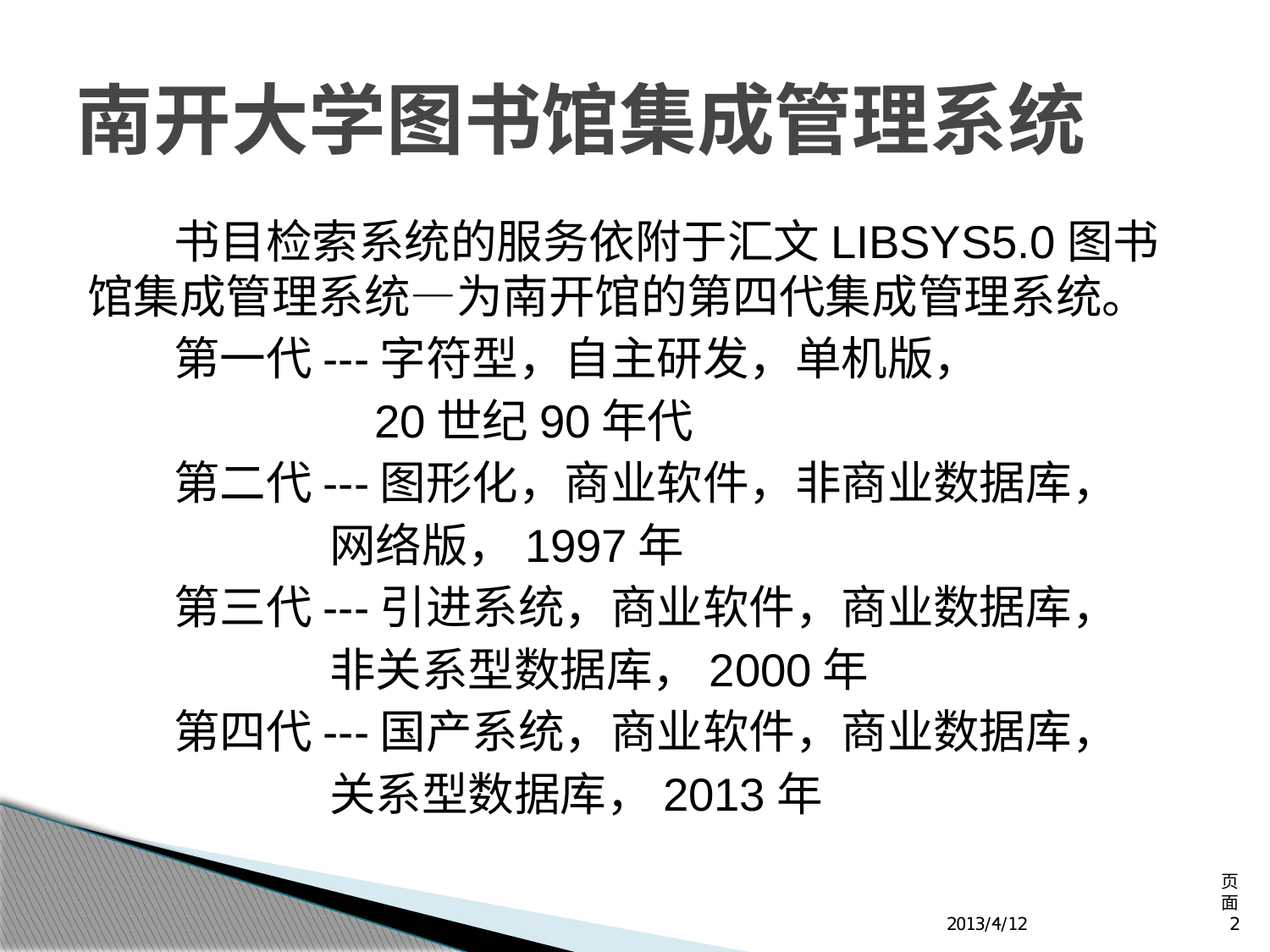

# 南开大学图书馆集成管理系统
       书目检索系统的服务依附于汇文LIBSYS5.0图书馆集成管理系统—为南开馆的第四代集成管理系统。
       第一代---字符型，自主研发，单机版，
                      20世纪90年代
       第二代---图形化，商业软件，非商业数据库，
                      网络版，1997年
       第三代---引进系统，商业软件，商业数据库，
                      非关系型数据库，2000年
       第四代---国产系统，商业软件，商业数据库，
                      关系型数据库，2013年
2013/4/12
页面 2